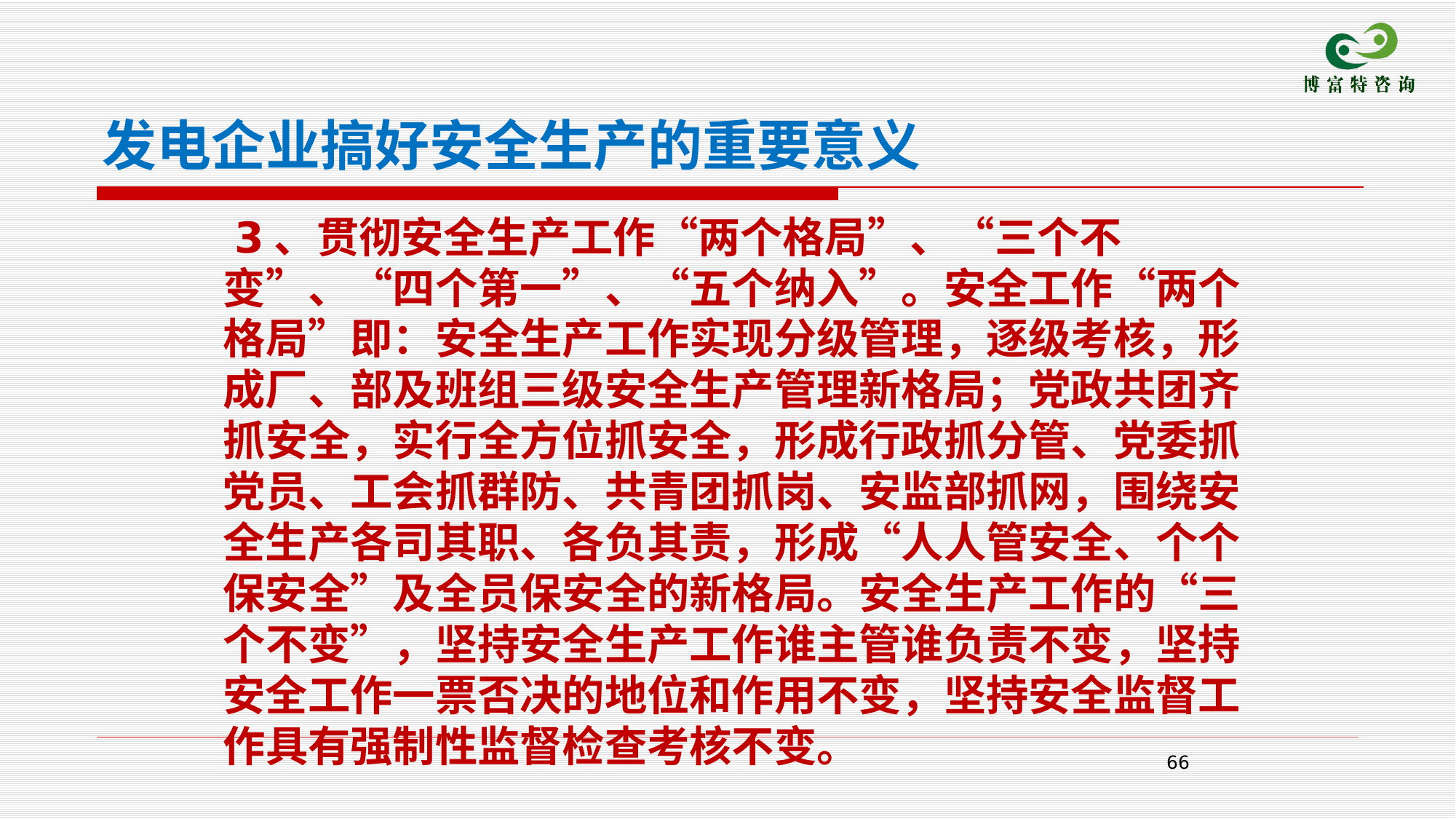

发电企业搞好安全生产的重要意义
     3、贯彻安全生产工作“两个格局”、“三个不变”、“四个第一”、“五个纳入”。安全工作“两个格局”即：安全生产工作实现分级管理，逐级考核，形成厂、部及班组三级安全生产管理新格局；党政共团齐抓安全，实行全方位抓安全，形成行政抓分管、党委抓党员、工会抓群防、共青团抓岗、安监部抓网，围绕安全生产各司其职、各负其责，形成“人人管安全、个个保安全”及全员保安全的新格局。安全生产工作的“三个不变”，坚持安全生产工作谁主管谁负责不变，坚持安全工作一票否决的地位和作用不变，坚持安全监督工作具有强制性监督检查考核不变。

66